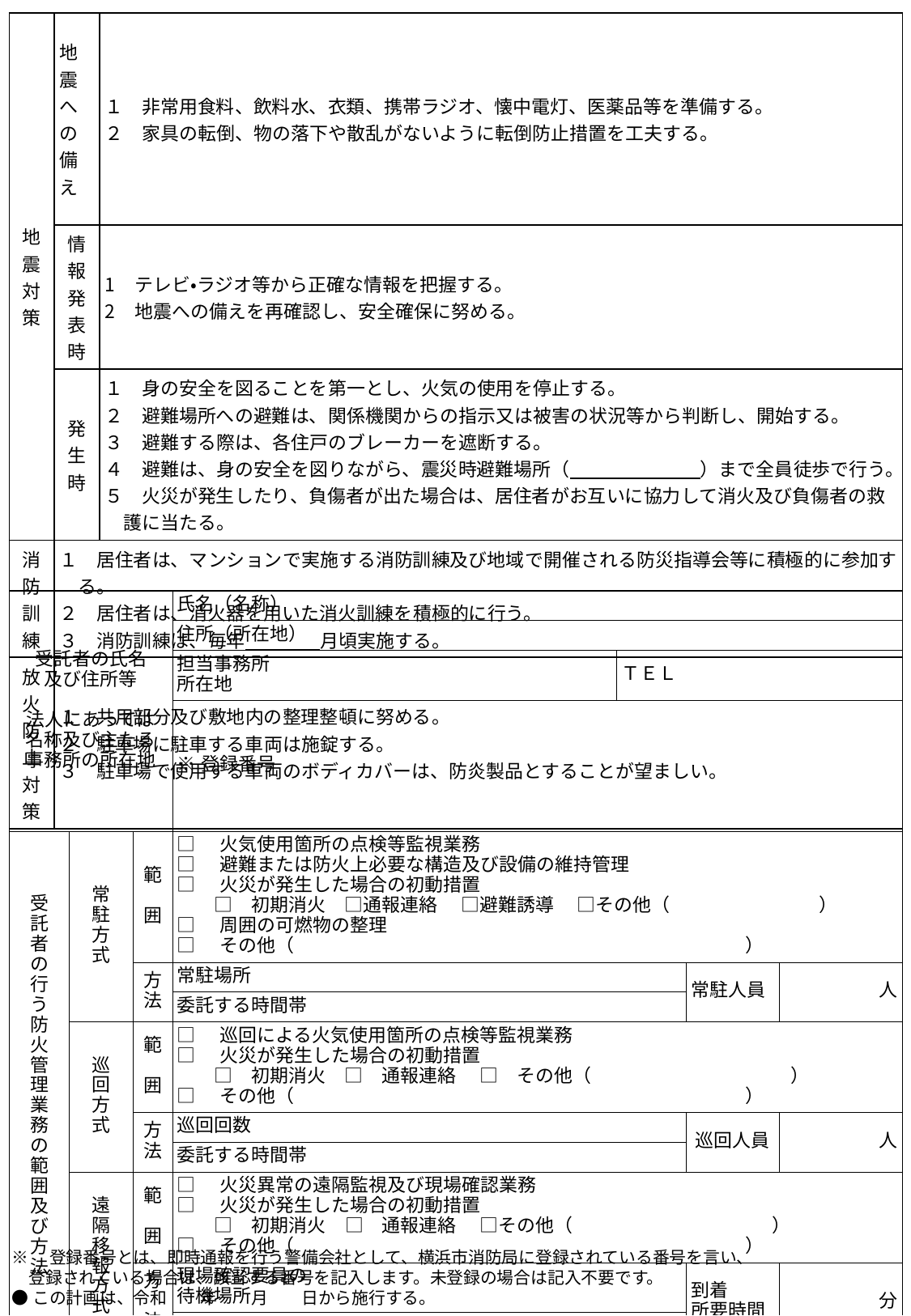

| 地震対策 | 地震への備え | １　非常用食料、飲料水、衣類、携帯ラジオ、懐中電灯、医薬品等を準備する。 ２　家具の転倒、物の落下や散乱がないように転倒防止措置を工夫する。 |
| --- | --- | --- |
|  | 情報発表時 | テレビ・ラジオ等から正確な情報を把握する。 地震への備えを再確認し、安全確保に努める。 |
|  | 発生時 | １　身の安全を図ることを第一とし、火気の使用を停止する。 ２　避難場所への避難は、関係機関からの指示又は被害の状況等から判断し、開始する。 ３　避難する際は、各住戸のブレーカーを遮断する。 ４　避難は、身の安全を図りながら、震災時避難場所（　　　　　　　）まで全員徒歩で行う。 ５　火災が発生したり、負傷者が出た場合は、居住者がお互いに協力して消火及び負傷者の救 　護に当たる。 |
| 消防訓練 | １　居住者は、マンションで実施する消防訓練及び地域で開催される防災指導会等に積極的に参加す 　る。 ２　居住者は、消火器を用いた消火訓練を積極的に行う。 ３　消防訓練は、毎年　　　　月頃実施する。 |  |
| 放火防止対策 | １　共用部分及び敷地内の整理整頓に努める。 ２　駐車場に駐車する車両は施錠する。 ３　駐車場で使用する車両のボディカバーは、防炎製品とすることが望ましい。 |  |
| 受託者の氏名 及び住所等   法人にあっては 名称及び主たる 事務所の所在地 |  |  | 氏名（名称） |  |  |  |
| --- | --- | --- | --- | --- | --- | --- |
|  |  |  | 住所（所在地） |  |  |  |
|  |  |  | 担当事務所 所在地 | ＴＥＬ |  |  |
|  |  |  | ※登録番号 |  |  |  |
| 受 託 者 の 行 う 防 火 管 理 業 務 の 範 囲 及 び 方 法 | 常 駐 方 式 | 範   囲 | □　火気使用箇所の点検等監視業務 □　避難または防火上必要な構造及び設備の維持管理 □　火災が発生した場合の初動措置 　　□　初期消火　□通報連絡　 □避難誘導　 □その他（　　　　　　　　） □　周囲の可燃物の整理 □　その他（　 　　　　　　　　　　　　　　　　　　　　　　　） |  |  |  |
|  |  | 方 法 | 常駐場所 |  | 常駐人員 | 人 |
|  |  |  | 委託する時間帯 |  |  |  |
|  | 巡 回 方 式 | 範   囲 | □　巡回による火気使用箇所の点検等監視業務 □　火災が発生した場合の初動措置 　　□　初期消火　□　通報連絡　 □　その他（　 　　　　　　　） □　その他（　 　　　　　　　　　　　　　　　　　　　　　　　） |  |  |  |
|  |  | 方 法 | 巡回回数 |  | 巡回人員 | 人 |
|  |  |  | 委託する時間帯 |  |  |  |
|  | 遠 隔 移 報 方 式 | 範   囲 | □　火災異常の遠隔監視及び現場確認業務 □　火災が発生した場合の初動措置 　　□　初期消火　□　通報連絡　 □その他（　 　　　　　　　） □　その他（　 　　　　　　　　　　　　　　　　　　　　　　　） |  |  |  |
|  |  | 方   法 | 現場確認要員の 待機場所 |  | 到着 所要時間 | 分 |
|  |  |  | 委託する時間帯 |  |  |  |
※　登録番号とは、即時通報を行う警備会社として、横浜市消防局に登録されている番号を言い、
　登録されている場合は、該当する番号を記入します。未登録の場合は記入不要です。
●この計画は、令和　　年　　月　　日から施行する。